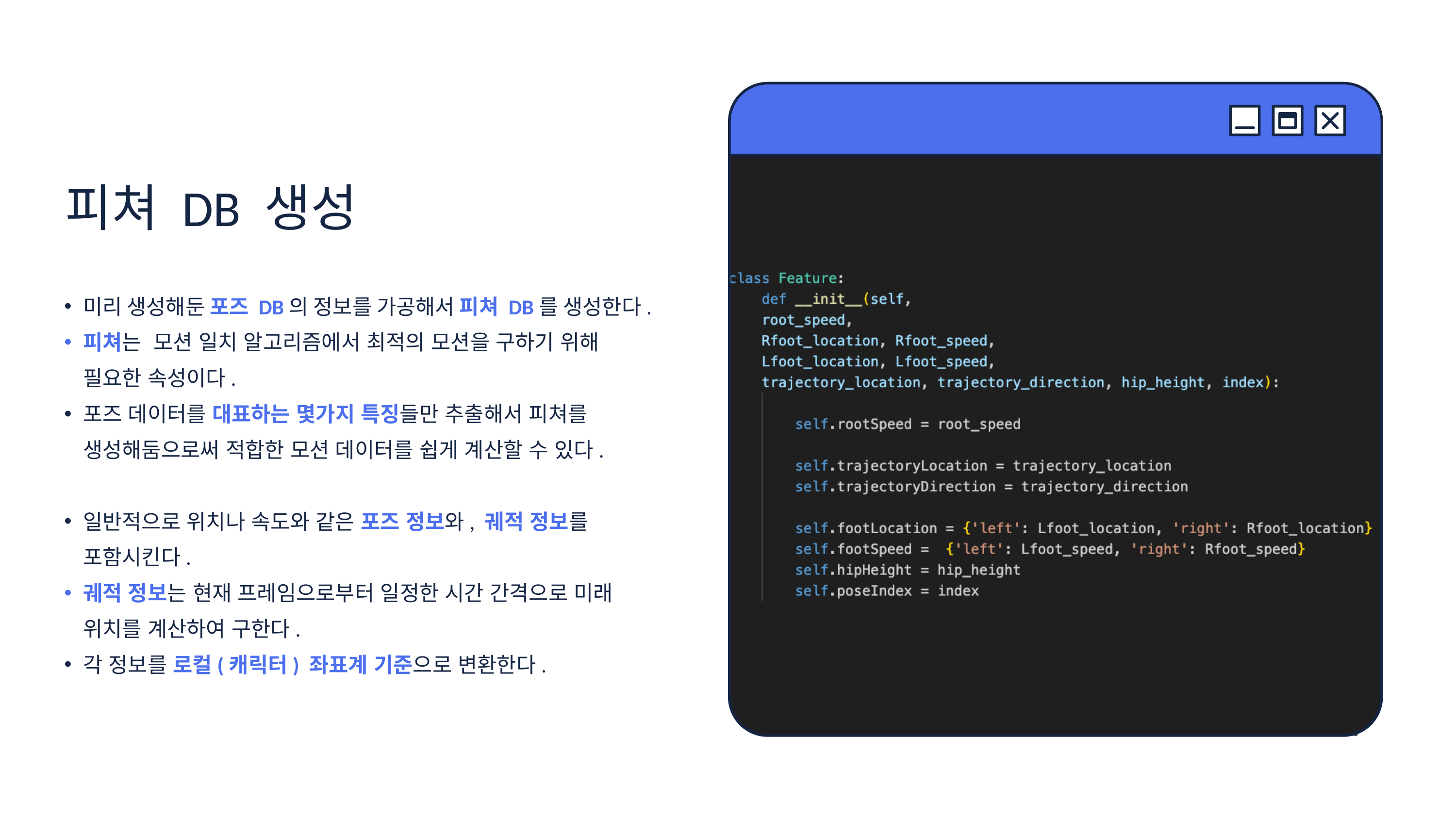

피쳐 DB 생성
미리 생성해둔 포즈 DB의 정보를 가공해서 피쳐 DB를 생성한다.
피쳐는  모션 일치 알고리즘에서 최적의 모션을 구하기 위해 필요한 속성이다.
포즈 데이터를 대표하는 몇가지 특징들만 추출해서 피쳐를 생성해둠으로써 적합한 모션 데이터를 쉽게 계산할 수 있다.

일반적으로 위치나 속도와 같은 포즈 정보와, 궤적 정보를 포함시킨다.
궤적 정보는 현재 프레임으로부터 일정한 시간 간격으로 미래 위치를 계산하여 구한다.
각 정보를 로컬(캐릭터) 좌표계 기준으로 변환한다.